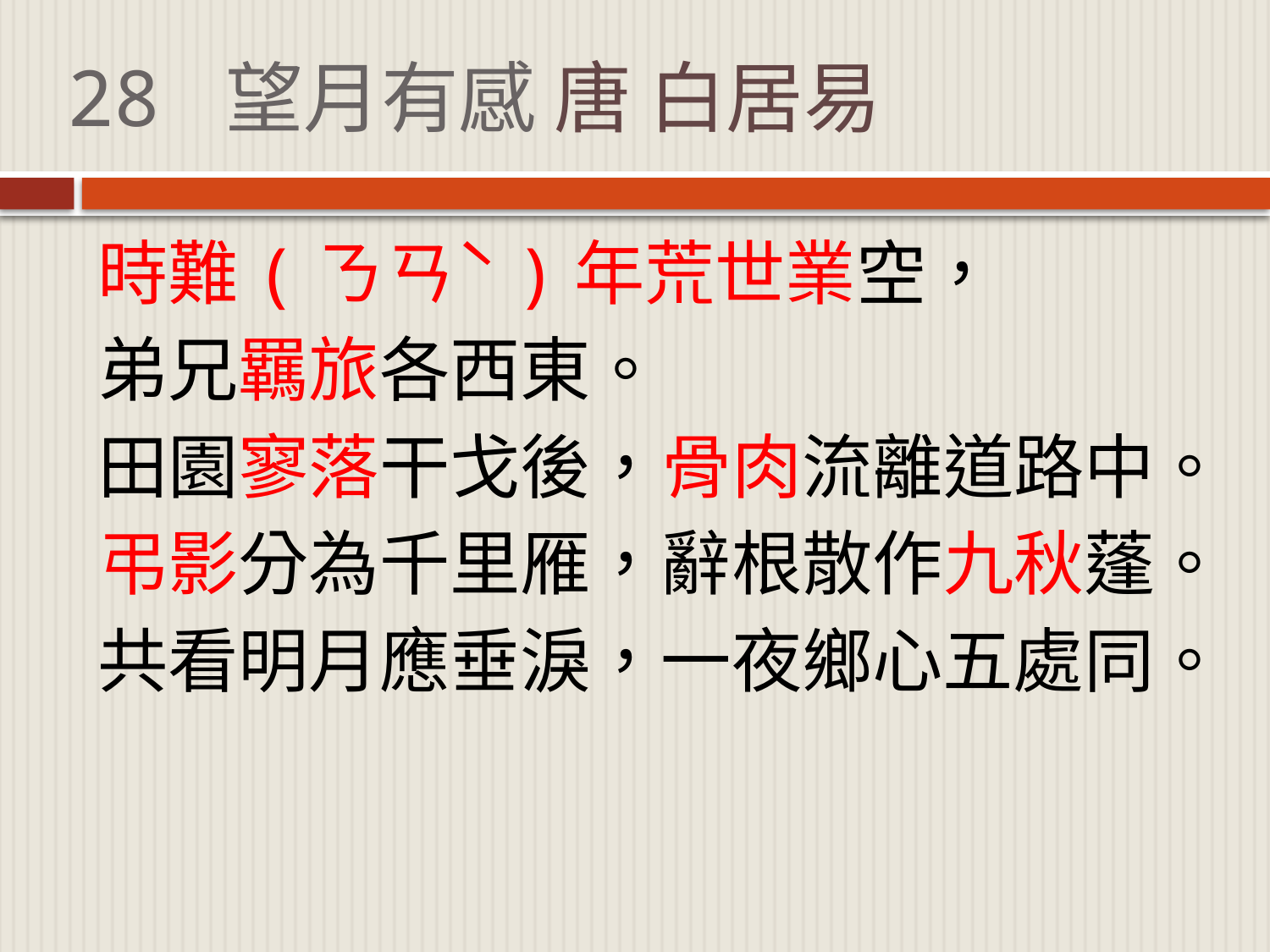

# 28 望月有感 唐 白居易
時難(ㄋㄢˋ)年荒世業空，
弟兄羈旅各西東。
田園寥落干戈後，骨肉流離道路中。
弔影分為千里雁，辭根散作九秋蓬。
共看明月應垂淚，一夜鄉心五處同。